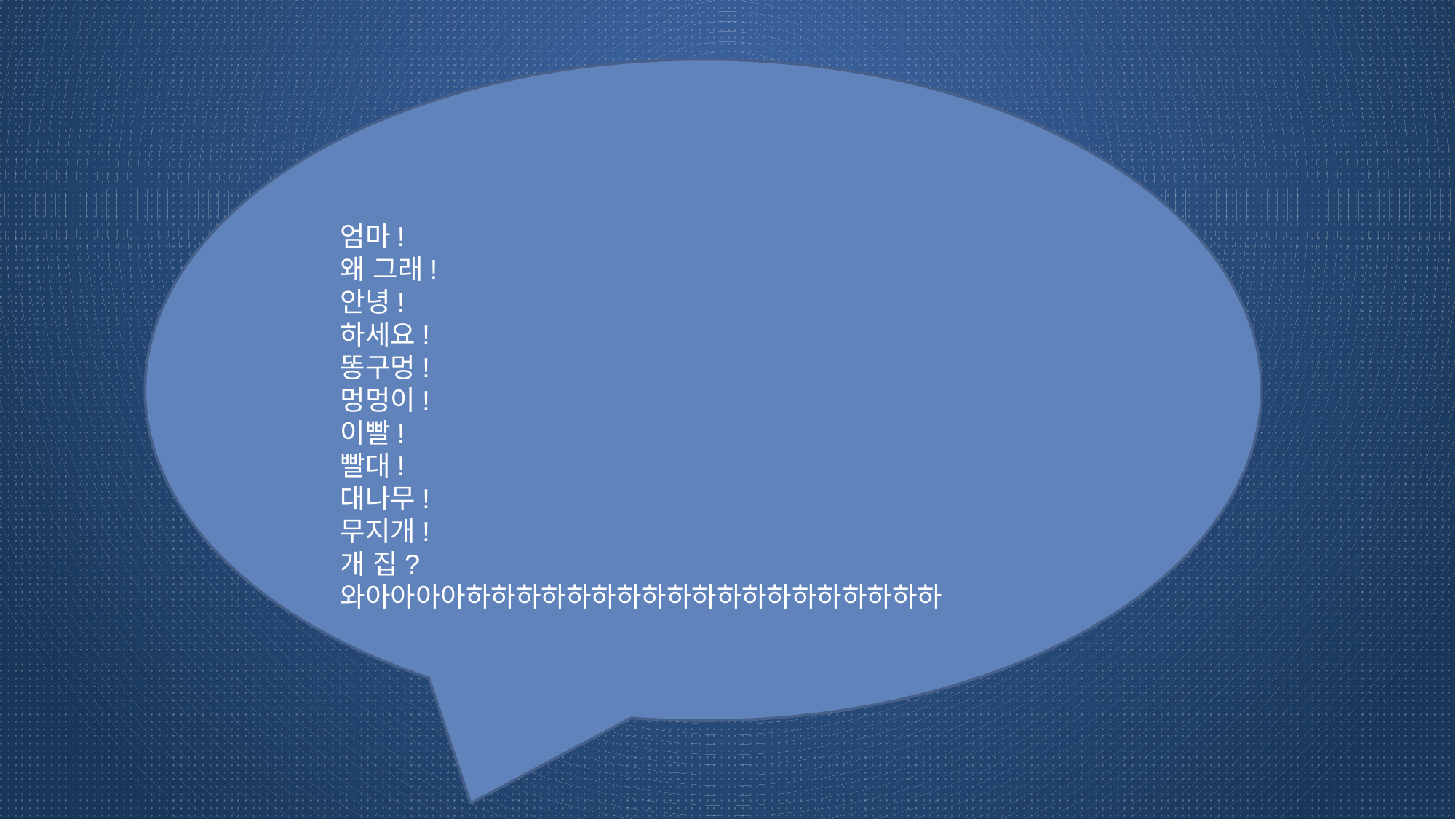

엄마!
왜 그래!
안녕!
하세요!
똥구멍!
멍멍이!
이빨!
빨대!
대나무!
무지개!
개 집?
와아아아아하하하하하하하하하하하하하하하하하하하